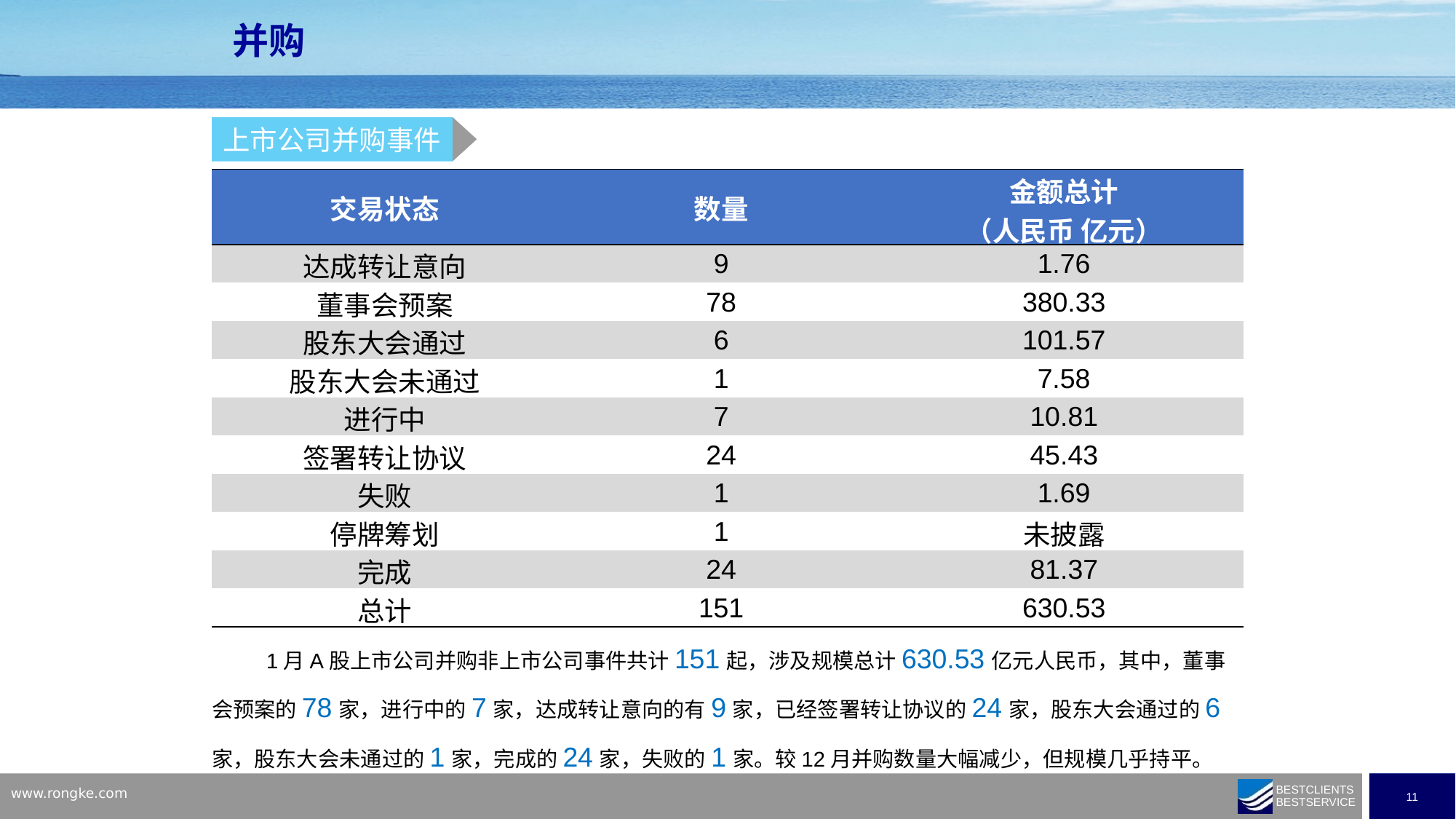

并购
上市公司并购事件

| 交易状态 | 数量 | 金额总计 （人民币 亿元） |
| --- | --- | --- |
| 达成转让意向 | 9 | 1.76 |
| 董事会预案 | 78 | 380.33 |
| 股东大会通过 | 6 | 101.57 |
| 股东大会未通过 | 1 | 7.58 |
| 进行中 | 7 | 10.81 |
| 签署转让协议 | 24 | 45.43 |
| 失败 | 1 | 1.69 |
| 停牌筹划 | 1 | 未披露 |
| 完成 | 24 | 81.37 |
| 总计 | 151 | 630.53 |
1月A股上市公司并购非上市公司事件共计151起，涉及规模总计630.53亿元人民币，其中，董事会预案的78家，进行中的7家，达成转让意向的有9家，已经签署转让协议的24家，股东大会通过的6家，股东大会未通过的1家，完成的24家，失败的1家。较12月并购数量大幅减少，但规模几乎持平。